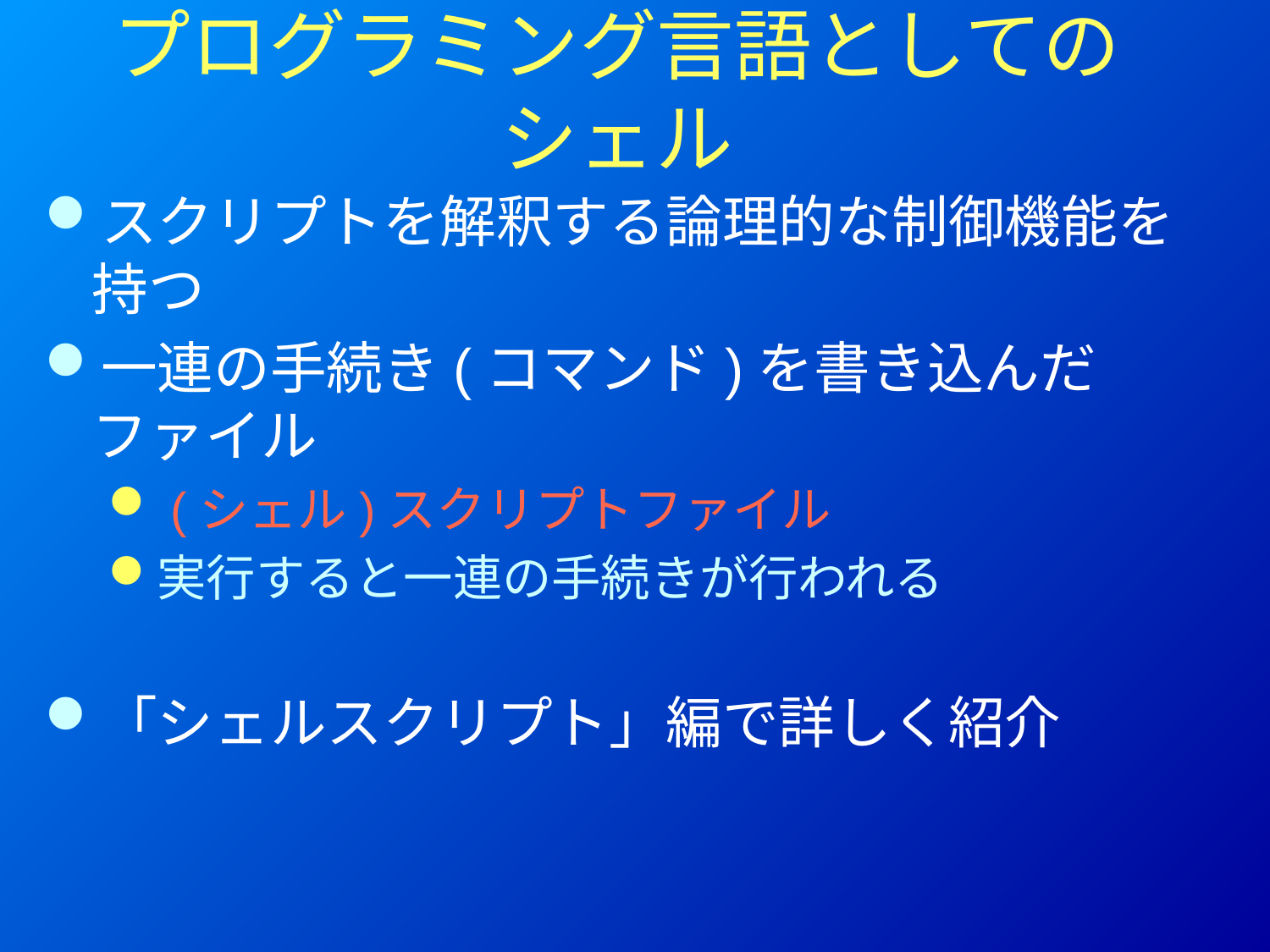

# プログラミング言語としてのシェル
スクリプトを解釈する論理的な制御機能を持つ
一連の手続き(コマンド)を書き込んだファイル
 (シェル)スクリプトファイル
実行すると一連の手続きが行われる

「シェルスクリプト」編で詳しく紹介